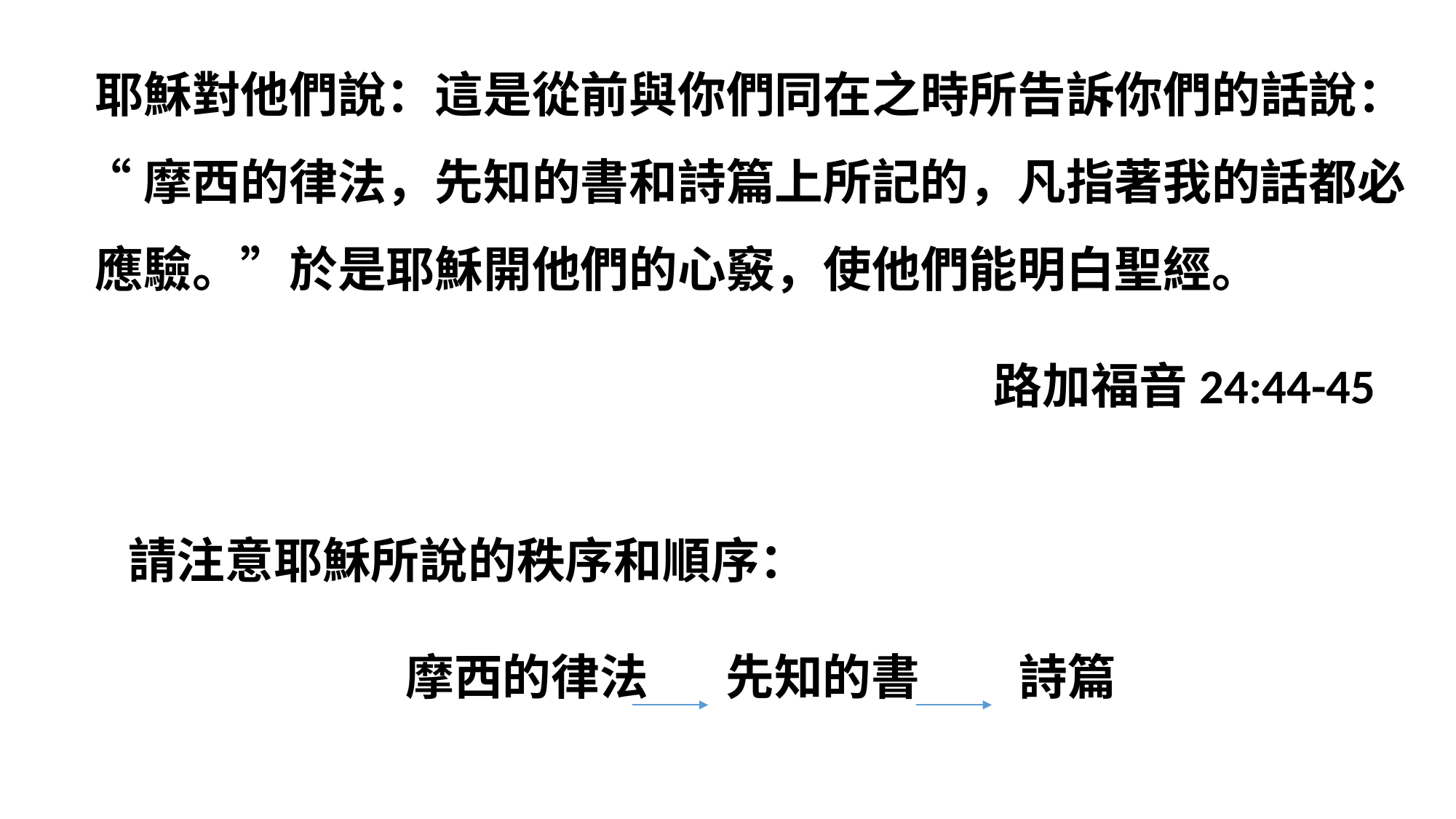

耶穌對他們說：這是從前與你們同在之時所告訴你們的話說：
        “摩西的律法，先知的書和詩篇上所記的，凡指著我的話都必
        應驗。”於是耶穌開他們的心竅，使他們能明白聖經。

                                                                                         路加福音24:44-45

           請注意耶穌所說的秩序和順序：

                                    摩西的律法       先知的書         詩篇